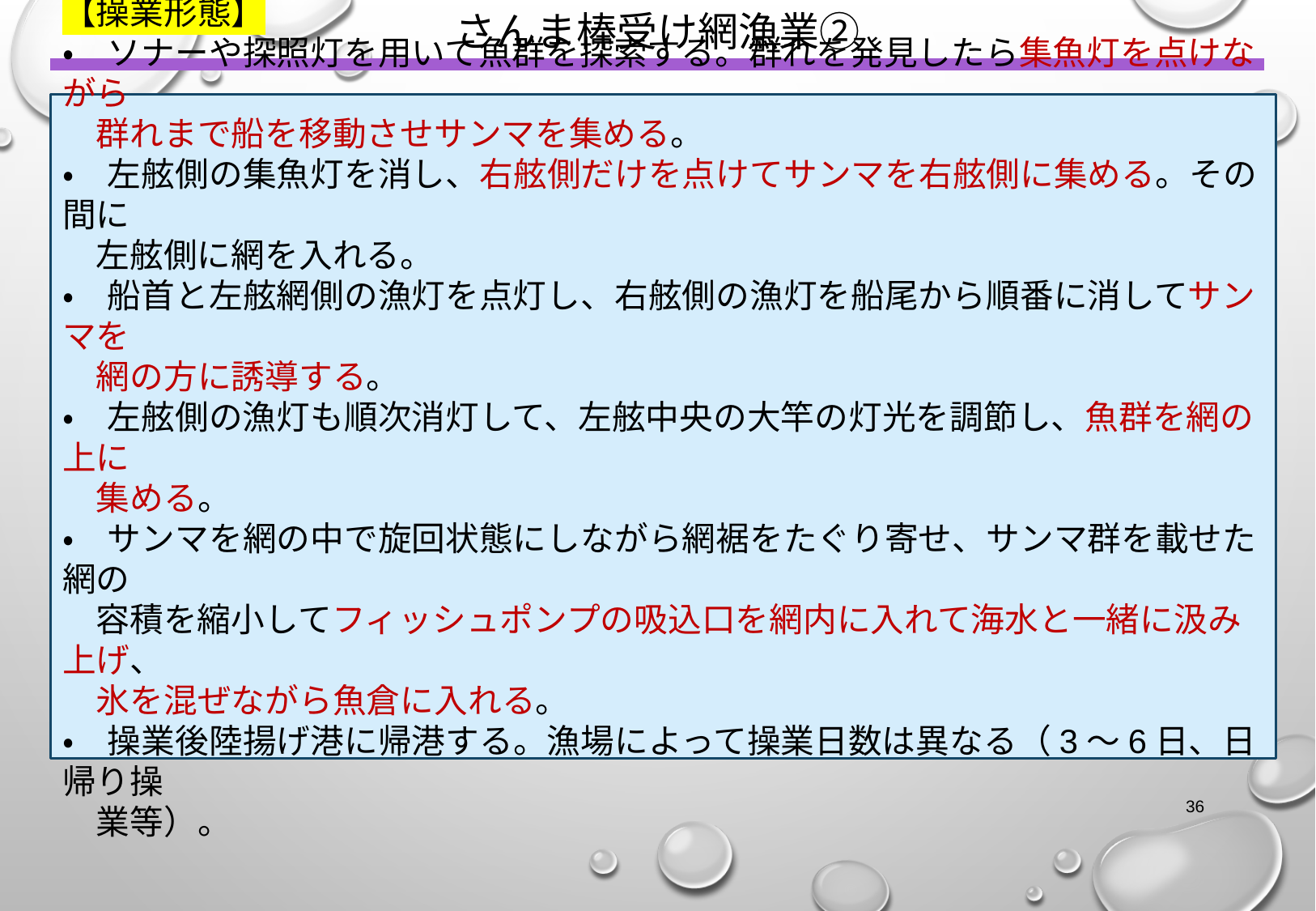

さんま棒受け網漁業②

【操業形態】
・　ソナーや探照灯を用いて魚群を探索する。群れを発見したら集魚灯を点けながら
　群れまで船を移動させサンマを集める。
・　左舷側の集魚灯を消し、右舷側だけを点けてサンマを右舷側に集める。その間に
　左舷側に網を入れる。
・　船首と左舷網側の漁灯を点灯し、右舷側の漁灯を船尾から順番に消してサンマを
　網の方に誘導する。
・　左舷側の漁灯も順次消灯して、左舷中央の大竿の灯光を調節し、魚群を網の上に
　集める。
・　サンマを網の中で旋回状態にしながら網裾をたぐり寄せ、サンマ群を載せた網の
　容積を縮小してフィッシュポンプの吸込口を網内に入れて海水と一緒に汲み上げ、
　氷を混ぜながら魚倉に入れる。
・　操業後陸揚げ港に帰港する。漁場によって操業日数は異なる（3～6日、日帰り操
　業等）。

36